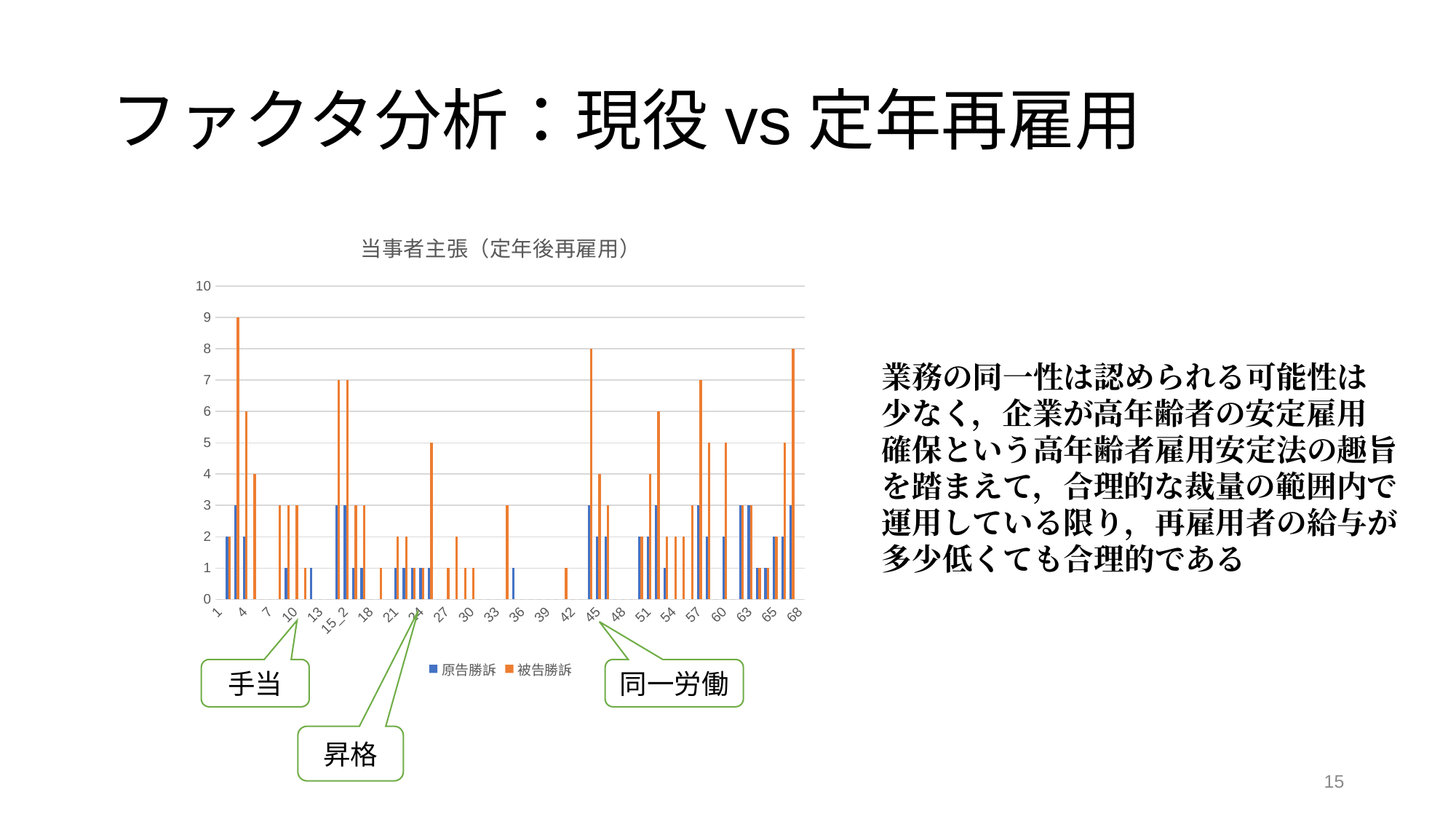

# ファクタ分析：現役vs定年再雇用

### Chart: 当事者主張（定年後再雇用）

| Category | 原告勝訴 | 被告勝訴 |
|---|---|---|
| 1 | 0.0 | 0.0 |
| 2 | 2.0 | 2.0 |
| 3 | 3.0 | 9.0 |
| 4 | 2.0 | 6.0 |
| 5 | 0.0 | 4.0 |
| 6 | 0.0 | 0.0 |
| 7 | 0.0 | 0.0 |
| 8 | 0.0 | 3.0 |
| 9 | 1.0 | 3.0 |
| 10 | 0.0 | 3.0 |
| 11 | 0.0 | 1.0 |
| 12 | 1.0 | 0.0 |
| 13 | 0.0 | 0.0 |
| 14 | 0.0 | 0.0 |
| 15 | 3.0 | 7.0 |
| 15_2 | 3.0 | 7.0 |
| 16 | 1.0 | 3.0 |
| 17 | 1.0 | 3.0 |
| 18 | 0.0 | 0.0 |
| 19 | 0.0 | 1.0 |
| 20 | 0.0 | 0.0 |
| 21 | 1.0 | 2.0 |
| 22 | 1.0 | 2.0 |
| 23 | 1.0 | 1.0 |
| 24 | 1.0 | 1.0 |
| 25 | 1.0 | 5.0 |
| 26 | 0.0 | 0.0 |
| 27 | 0.0 | 1.0 |
| 28 | 0.0 | 2.0 |
| 29 | 0.0 | 1.0 |
| 30 | 0.0 | 1.0 |
| 31 | 0.0 | 0.0 |
| 32 | 0.0 | 0.0 |
| 33 | 0.0 | 0.0 |
| 34 | 0.0 | 3.0 |
| 35 | 1.0 | 0.0 |
| 36 | 0.0 | 0.0 |
| 37 | 0.0 | 0.0 |
| 38 | 0.0 | 0.0 |
| 39 | 0.0 | 0.0 |
| 40 | 0.0 | 0.0 |
| 41 | 0.0 | 1.0 |
| 42 | 0.0 | 0.0 |
| 43 | 0.0 | 0.0 |
| 44 | 3.0 | 8.0 |
| 45 | 2.0 | 4.0 |
| 46 | 2.0 | 3.0 |
| 47 | 0.0 | 0.0 |
| 48 | 0.0 | 0.0 |
| 49 | 0.0 | 0.0 |
| 50 | 2.0 | 2.0 |
| 51 | 2.0 | 4.0 |
| 52 | 3.0 | 6.0 |
| 53 | 1.0 | 2.0 |
| 54 | 0.0 | 2.0 |
| 55 | 0.0 | 2.0 |
| 56 | 0.0 | 3.0 |
| 57 | 3.0 | 7.0 |
| 58 | 2.0 | 5.0 |
| 59 | 0.0 | 0.0 |
| 60 | 2.0 | 5.0 |
| 61 | 0.0 | 0.0 |
| 62 | 3.0 | 3.0 |
| 63 | 3.0 | 3.0 |
| 64 | 1.0 | 1.0 |
| 64_2 | 1.0 | 1.0 |
| 65 | 2.0 | 2.0 |
| 66 | 2.0 | 5.0 |
| 67 | 3.0 | 8.0 |
| 68 | 0.0 | 0.0 |
業務の同一性は認められる可能性は
少なく，企業が高年齢者の安定雇用
確保という高年齢者雇用安定法の趣旨
を踏まえて，合理的な裁量の範囲内で
運用している限り，再雇用者の給与が
多少低くても合理的である
手当
同一労働
昇格
15